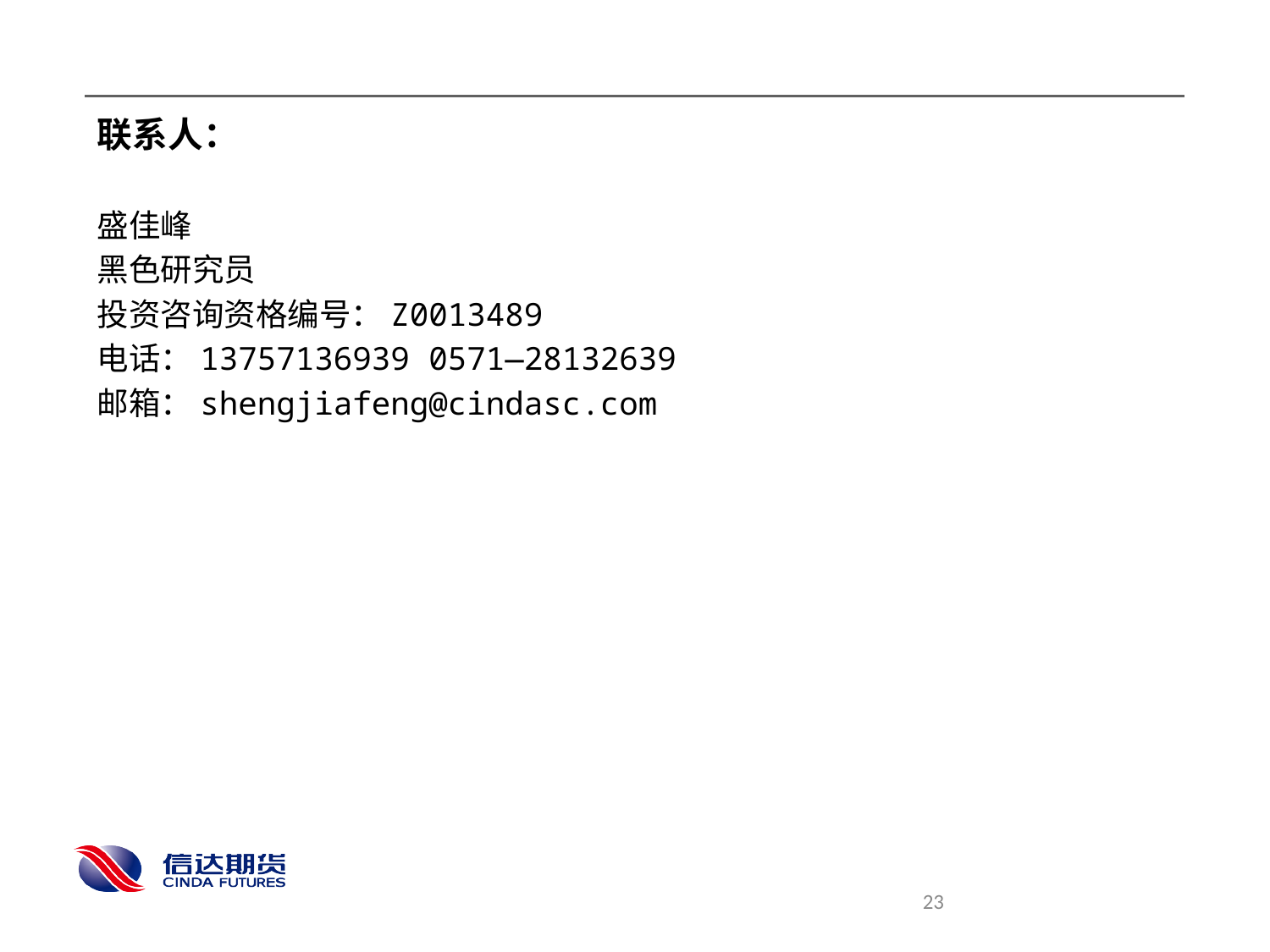

联系人：

盛佳峰
黑色研究员
投资咨询资格编号：Z0013489
电话：13757136939 0571—28132639
邮箱：shengjiafeng@cindasc.com

23